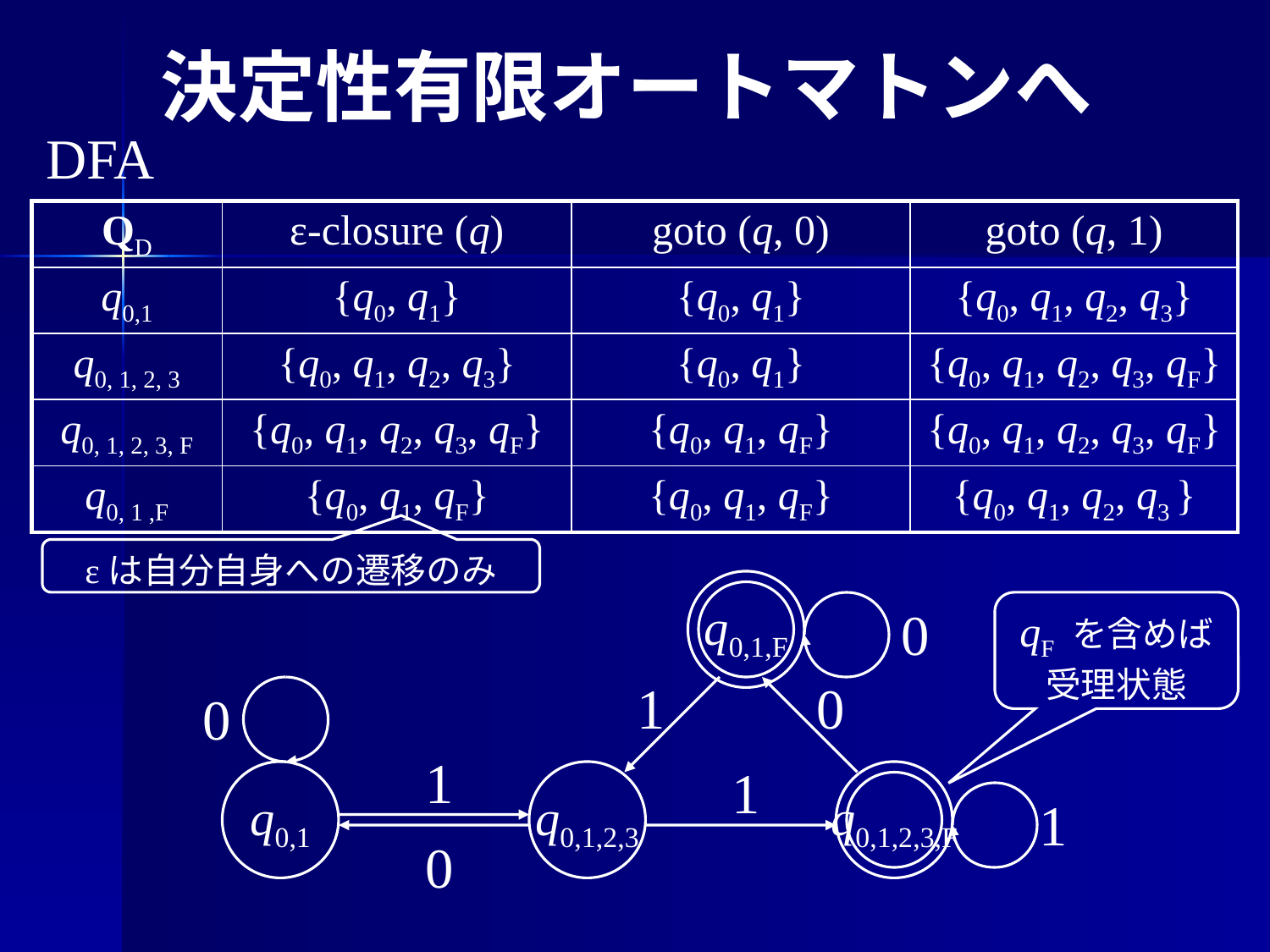

# 決定性有限オートマトンへ
DFA
| QD | ε-closure (q) | goto (q, 0) | goto (q, 1) |
| --- | --- | --- | --- |
| q0,1 | {q0, q1} | {q0, q1} | {q0, q1, q2, q3} |
| q0, 1, 2, 3 | {q0, q1, q2, q3} | {q0, q1} | {q0, q1, q2, q3, qF} |
| q0, 1, 2, 3, F | {q0, q1, q2, q3, qF} | {q0, q1, qF} | {q0, q1, q2, q3, qF} |
| q0, 1 ,F | {q0, q1, qF} | {q0, q1, qF} | {q0, q1, q2, q3 } |
εは自分自身への遷移のみ
q0,1,F

q0,1
q0,1,2,3
q0,1,2,3,F

0

qF を含めば
受理状態
1

0

0

1

1

1

0